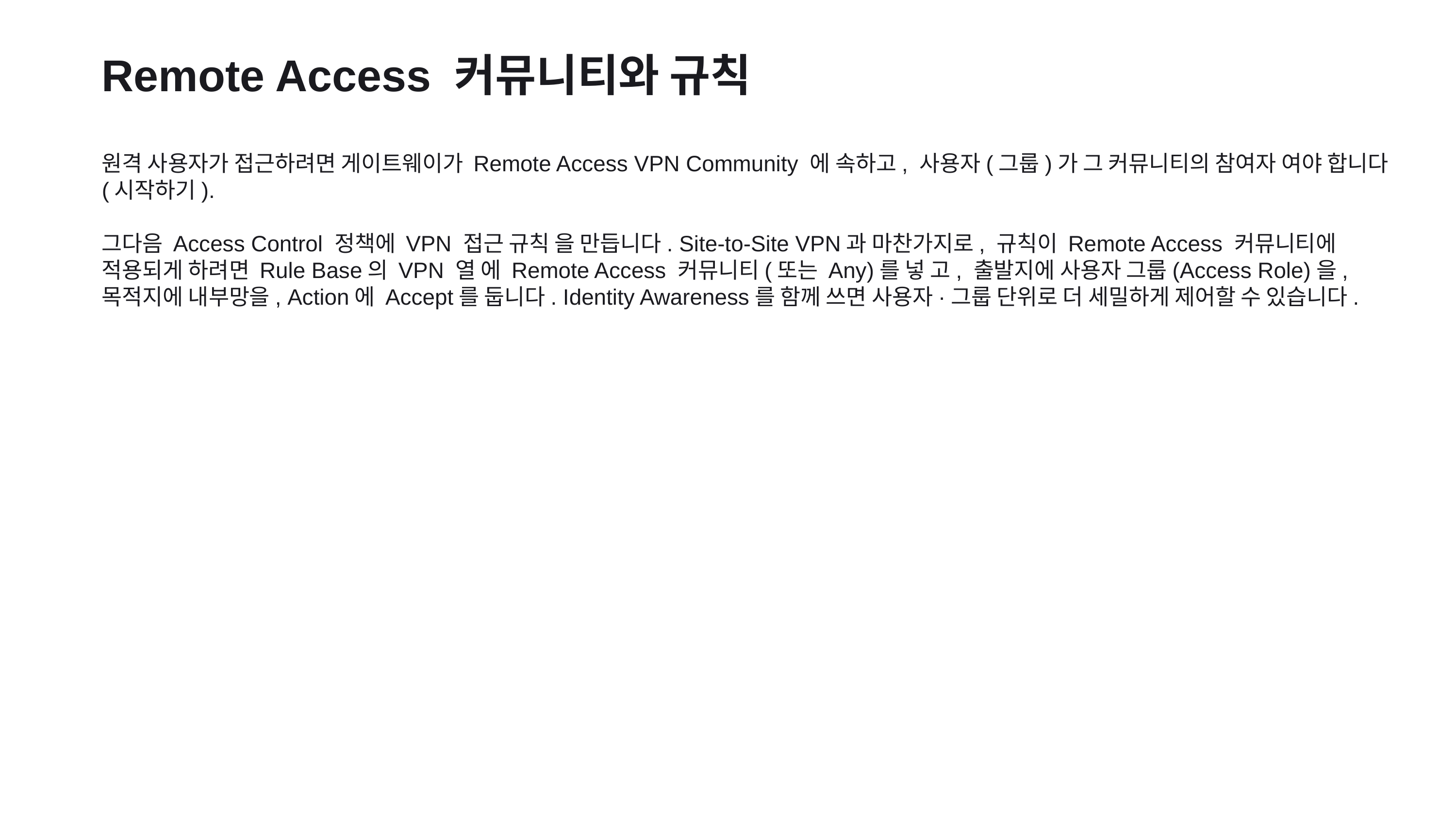

Remote Access 커뮤니티와 규칙
원격 사용자가 접근하려면 게이트웨이가 Remote Access VPN Community 에 속하고, 사용자(그룹)가 그 커뮤니티의 참여자 여야 합니다(시작하기).

그다음 Access Control 정책에 VPN 접근 규칙 을 만듭니다. Site-to-Site VPN과 마찬가지로, 규칙이 Remote Access 커뮤니티에 적용되게 하려면 Rule Base의 VPN 열 에 Remote Access 커뮤니티(또는 Any)를 넣 고, 출발지에 사용자 그룹(Access Role)을, 목적지에 내부망을, Action에 Accept를 둡니다. Identity Awareness를 함께 쓰면 사용자·그룹 단위로 더 세밀하게 제어할 수 있습니다.